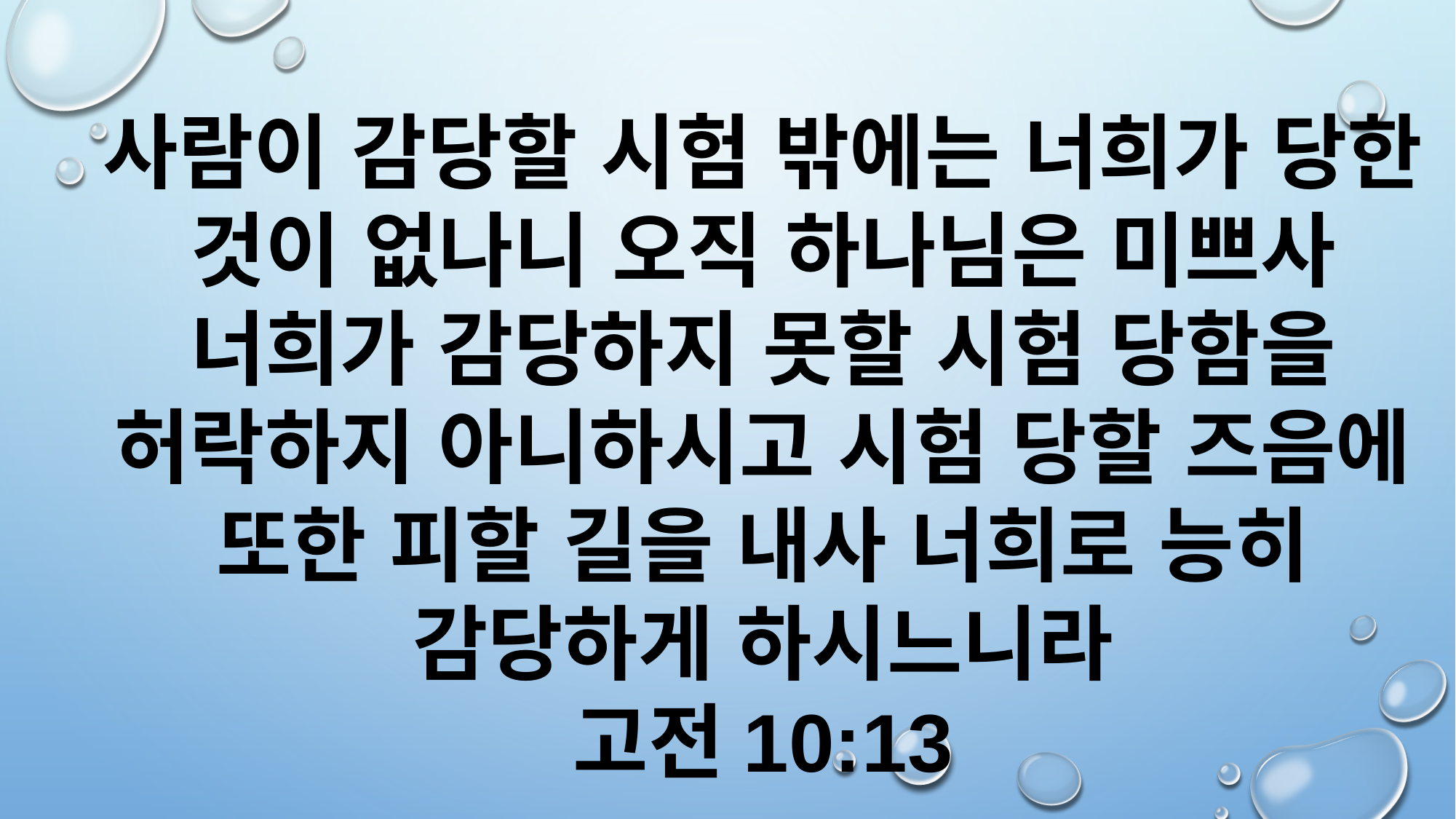

사람이 감당할 시험 밖에는 너희가 당한 것이 없나니 오직 하나님은 미쁘사 너희가 감당하지 못할 시험 당함을 허락하지 아니하시고 시험 당할 즈음에 또한 피할 길을 내사 너희로 능히 감당하게 하시느니라
고전10:13